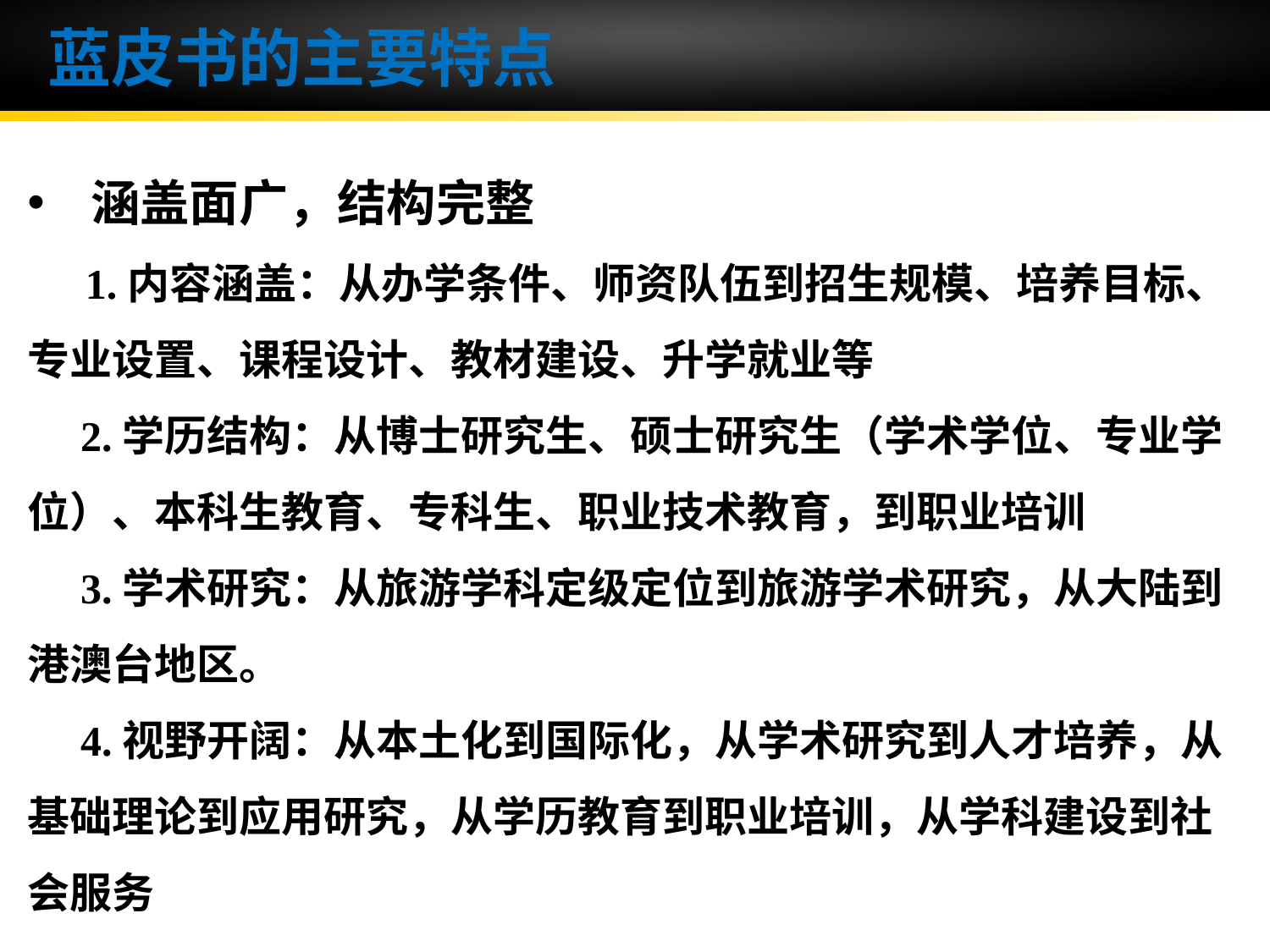

# 蓝皮书的主要特点
涵盖面广，结构完整
     1.内容涵盖：从办学条件、师资队伍到招生规模、培养目标、专业设置、课程设计、教材建设、升学就业等
     2.学历结构：从博士研究生、硕士研究生（学术学位、专业学位）、本科生教育、专科生、职业技术教育，到职业培训
     3.学术研究：从旅游学科定级定位到旅游学术研究，从大陆到港澳台地区。
     4.视野开阔：从本土化到国际化，从学术研究到人才培养，从基础理论到应用研究，从学历教育到职业培训，从学科建设到社会服务